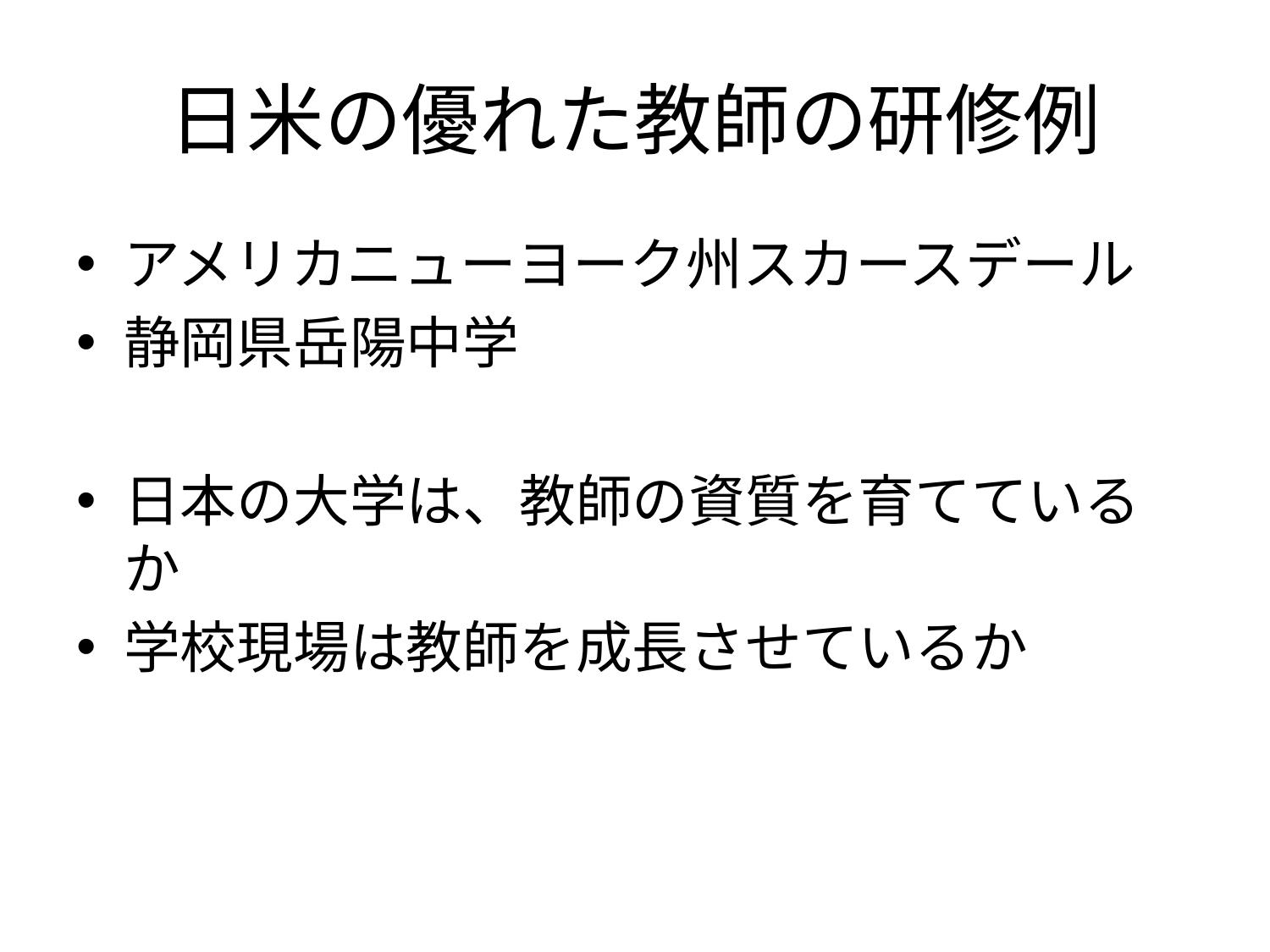

# 日米の優れた教師の研修例
アメリカニューヨーク州スカースデール
静岡県岳陽中学

日本の大学は、教師の資質を育てているか
学校現場は教師を成長させているか